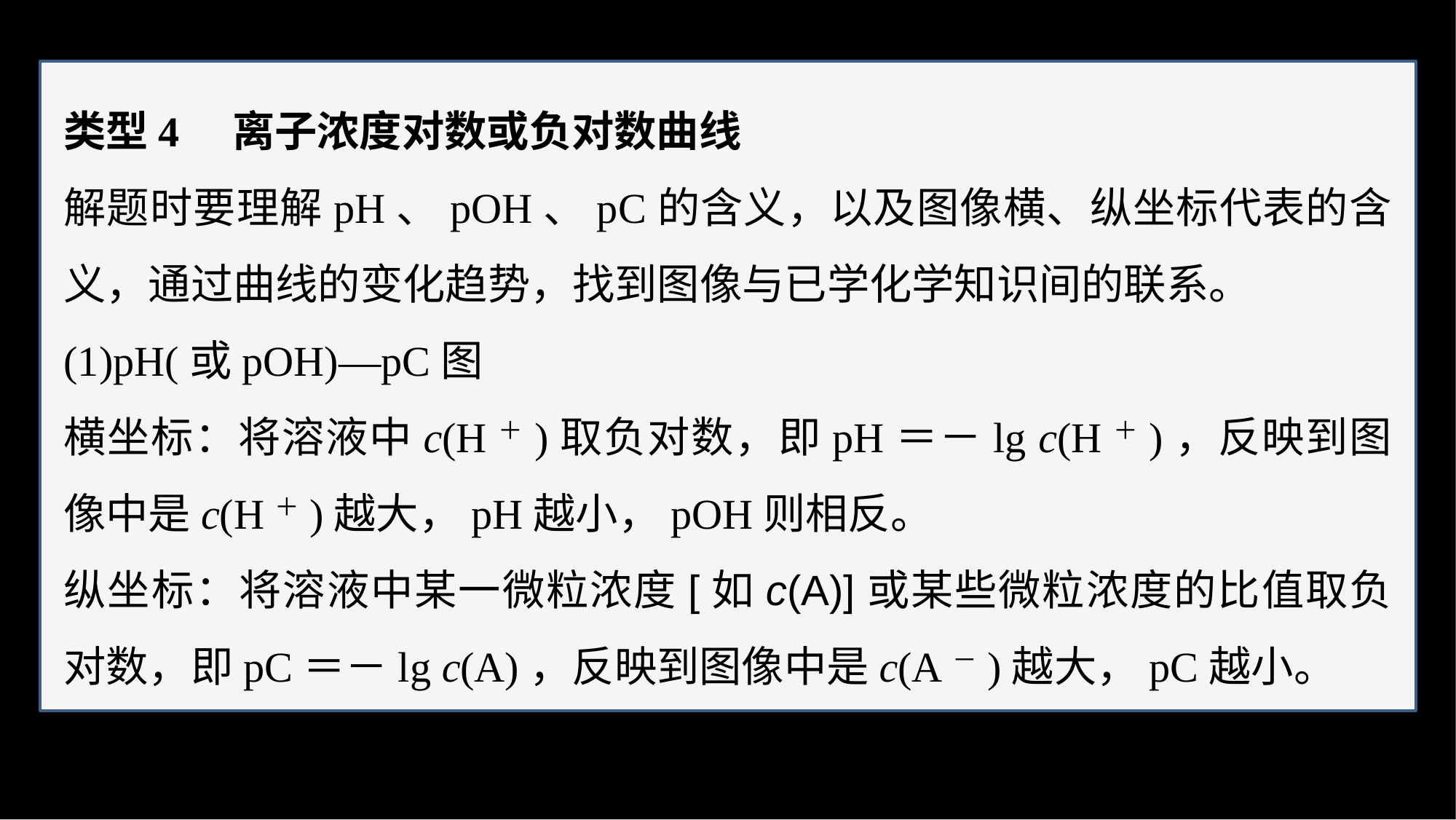

类型4　离子浓度对数或负对数曲线
解题时要理解pH、pOH、pC的含义，以及图像横、纵坐标代表的含义，通过曲线的变化趋势，找到图像与已学化学知识间的联系。
(1)pH(或pOH)—pC图
横坐标：将溶液中c(H＋)取负对数，即pH＝－lg c(H＋)，反映到图像中是c(H＋)越大，pH越小，pOH则相反。
纵坐标：将溶液中某一微粒浓度[如c(A)]或某些微粒浓度的比值取负对数，即pC＝－lg c(A)，反映到图像中是c(A－)越大，pC越小。